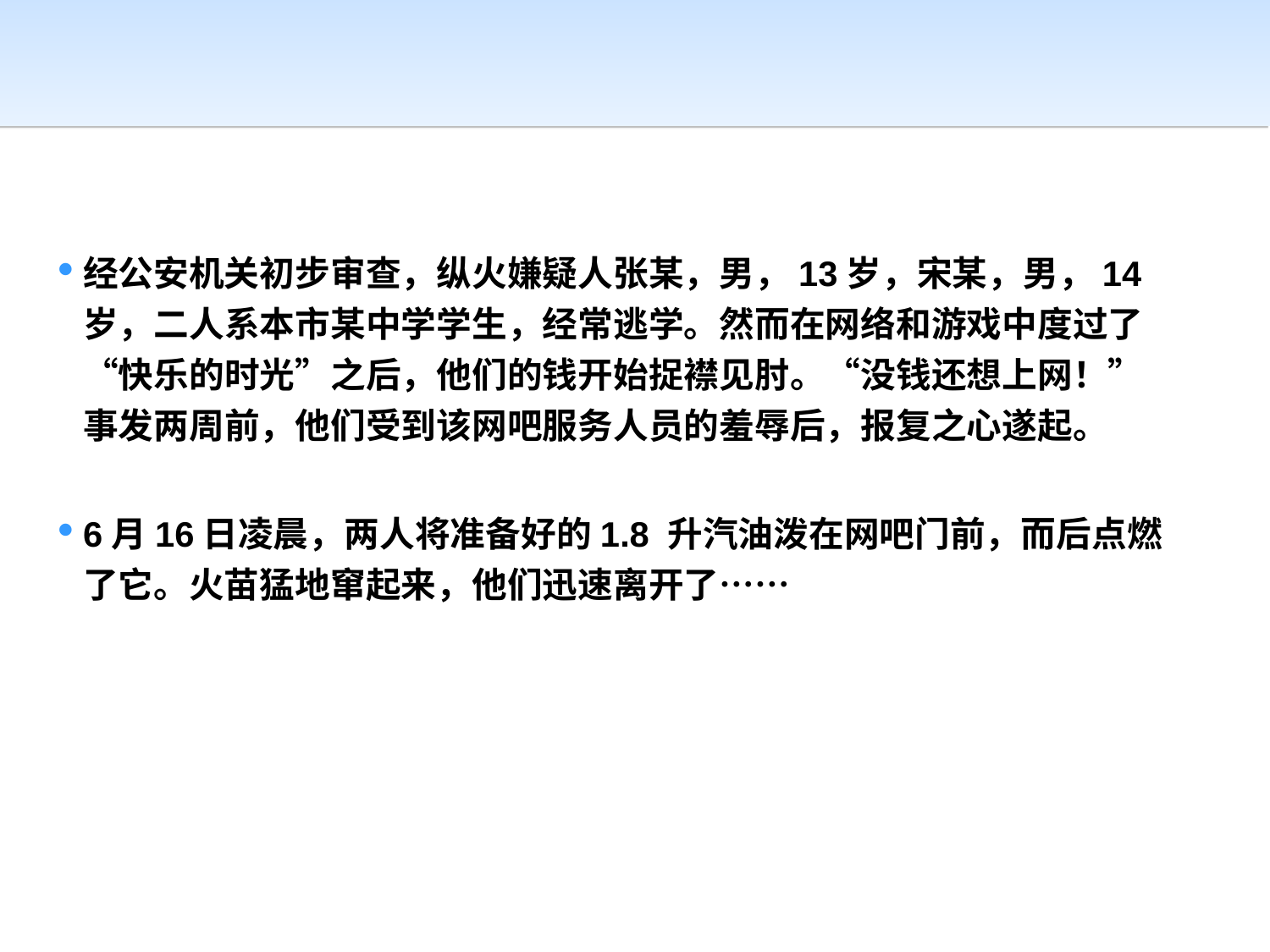

经公安机关初步审查，纵火嫌疑人张某，男，13岁，宋某，男，14岁，二人系本市某中学学生，经常逃学。然而在网络和游戏中度过了“快乐的时光”之后，他们的钱开始捉襟见肘。“没钱还想上网！”事发两周前，他们受到该网吧服务人员的羞辱后，报复之心遂起。
6月16日凌晨，两人将准备好的1.8 升汽油泼在网吧门前，而后点燃了它。火苗猛地窜起来，他们迅速离开了……